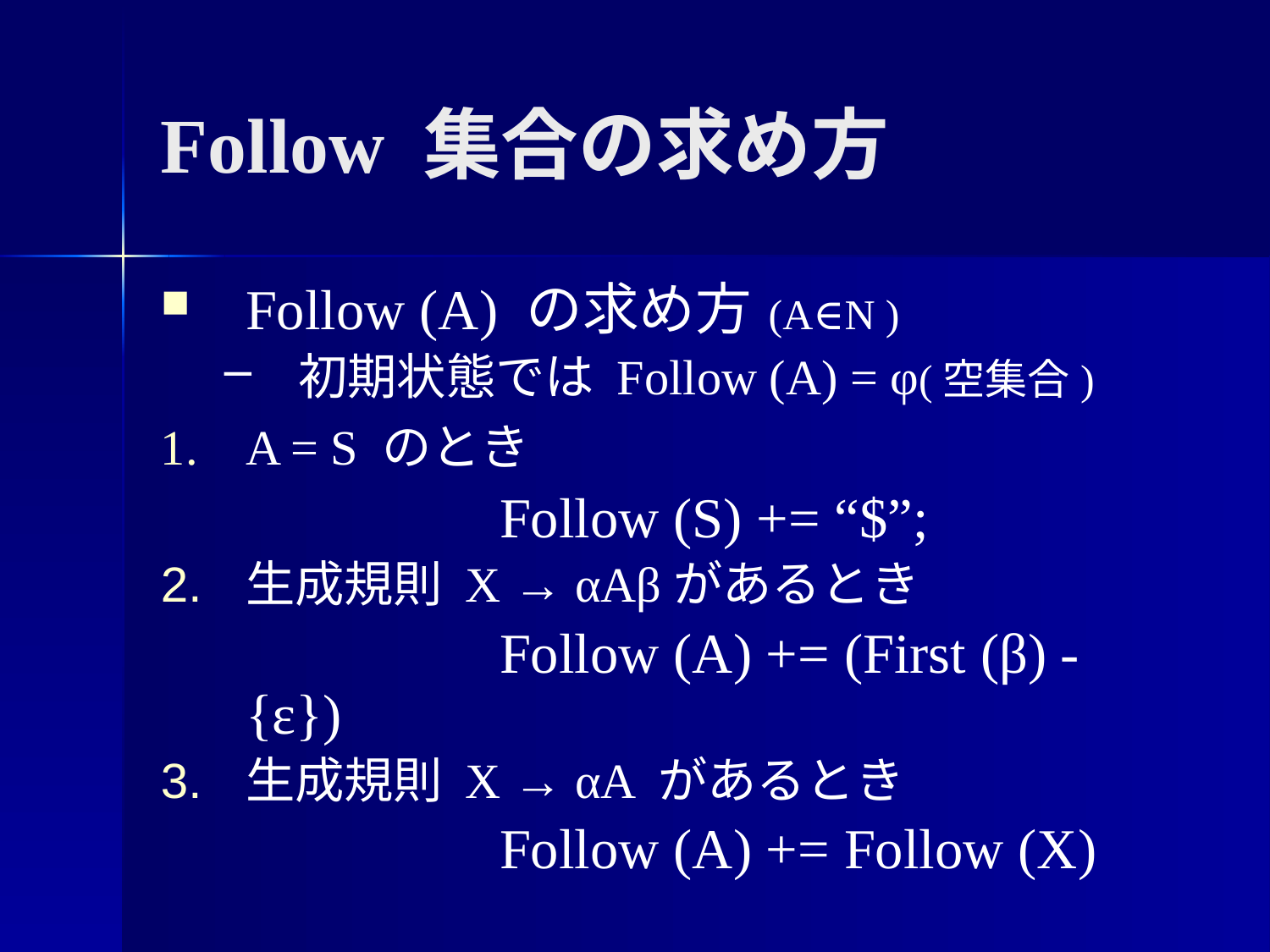

# Follow 集合の求め方
Follow (A) の求め方 (A∈N )
初期状態では Follow (A) = φ(空集合)
A = S のとき
			Follow (S) += “$”;
生成規則 X → αAβがあるとき
			Follow (A) += (First (β) - {ε})
生成規則 X → αA があるとき
			Follow (A) += Follow (X)